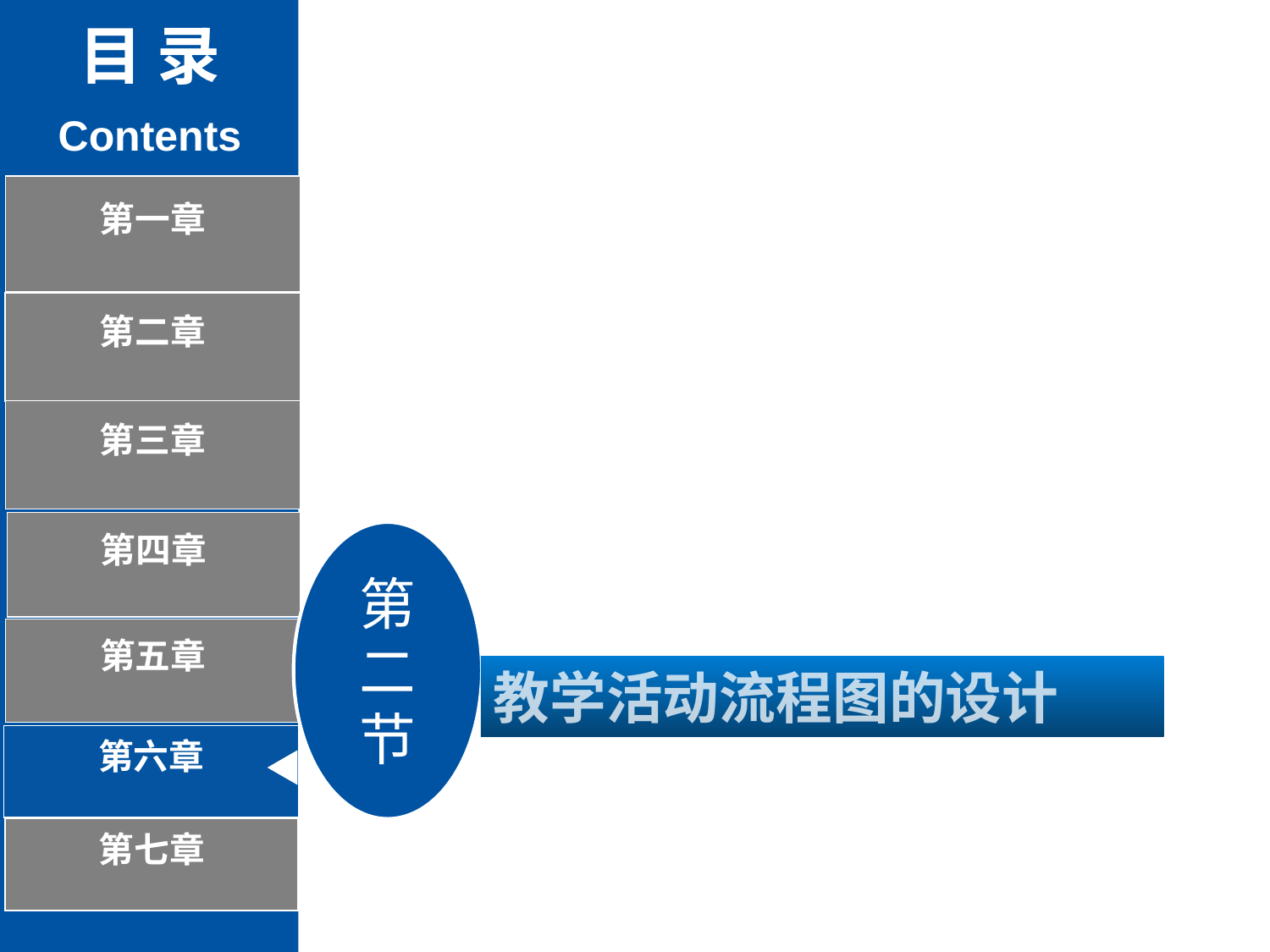

目 录
Contents
第一章

第二章

第三章

第四章

第二节
第五章

教学活动流程图的设计
第六章

第七章